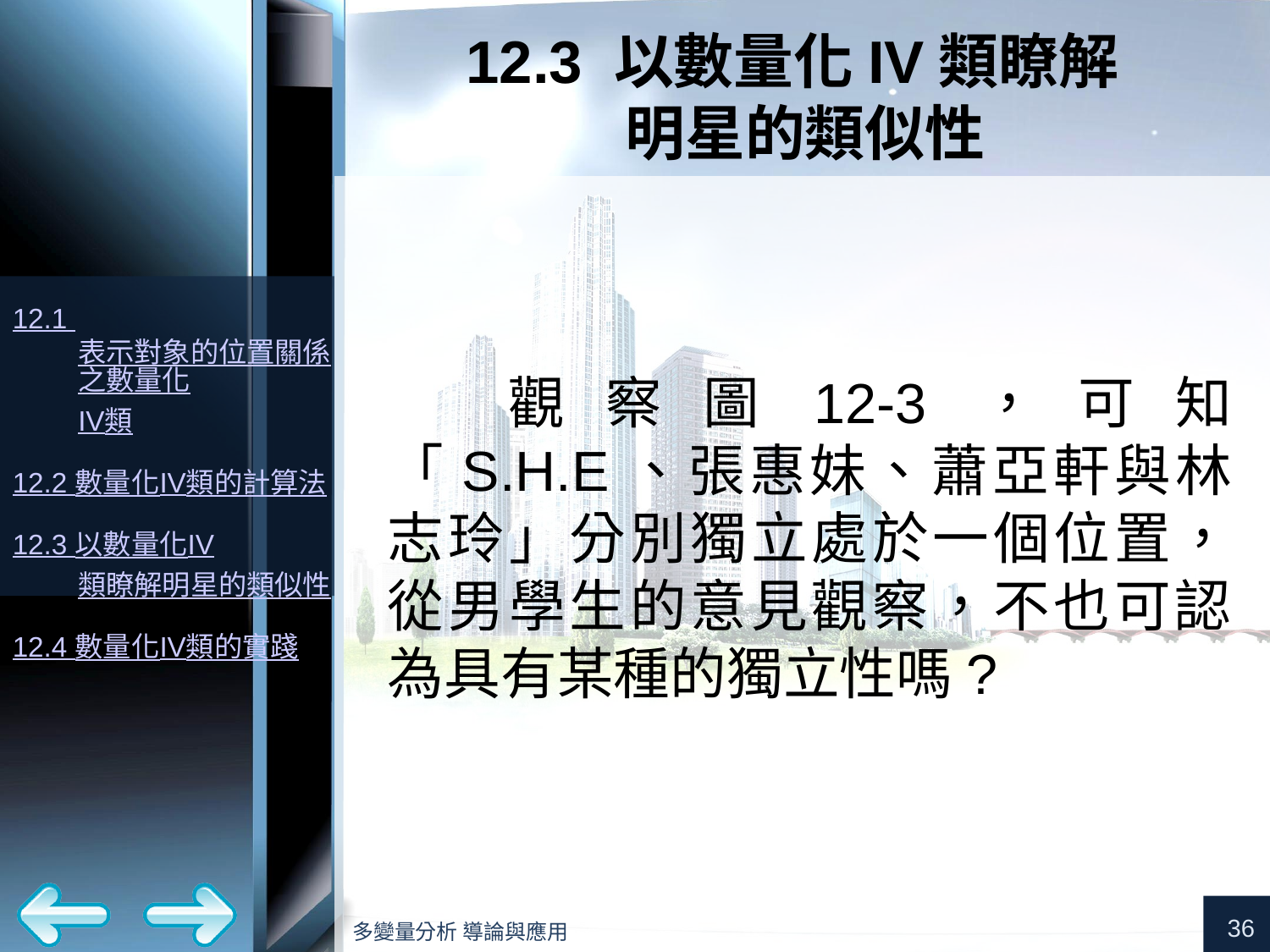

# 12.3 以數量化IV類瞭解 明星的類似性
觀察圖12-3，可知「S.H.E、張惠妹、蕭亞軒與林志玲」分別獨立處於一個位置，從男學生的意見觀察，不也可認為具有某種的獨立性嗎?
36
多變量分析 導論與應用